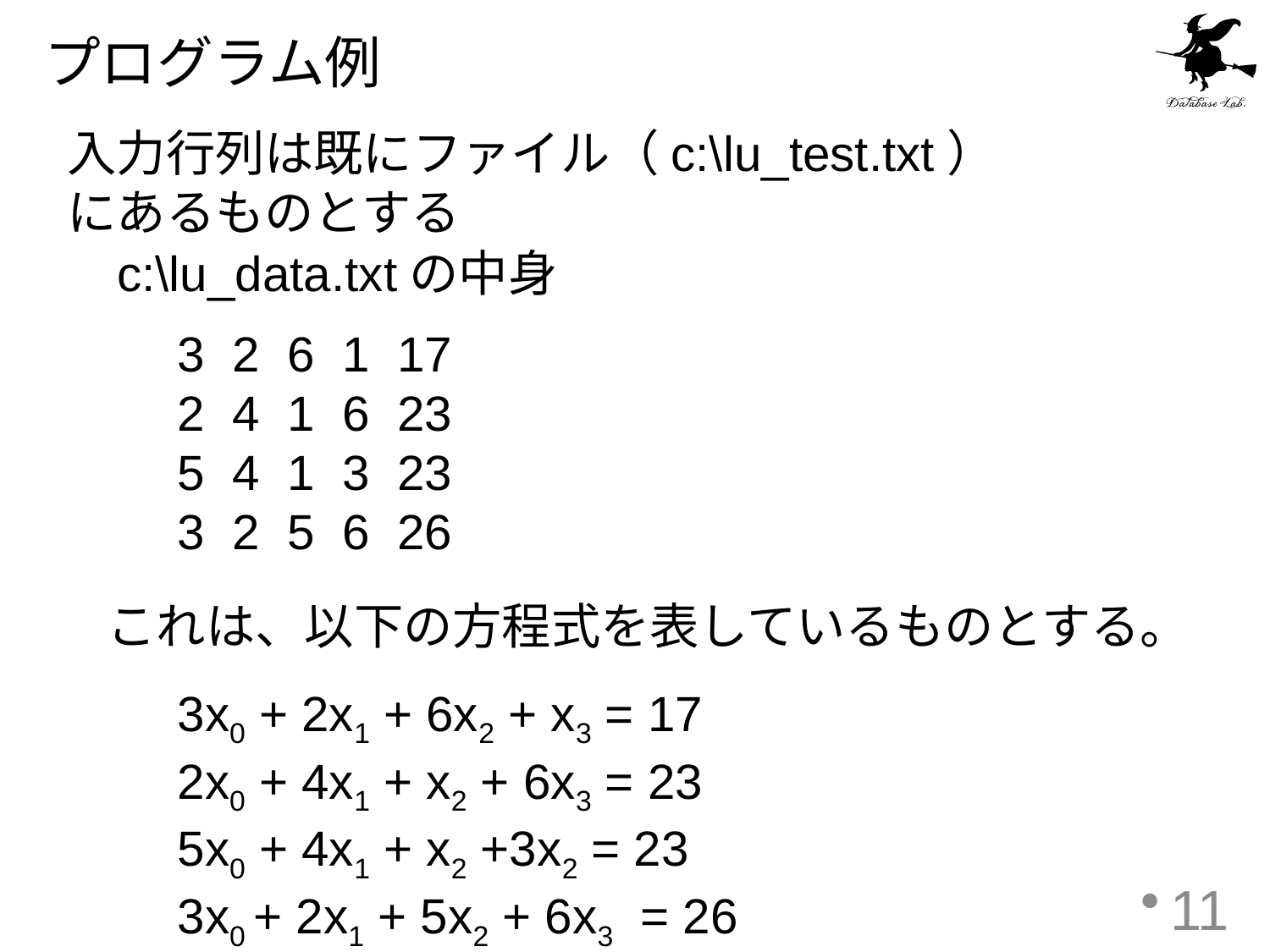

プログラム例
入力行列は既にファイル（c:\lu_test.txt）
にあるものとする
c:\lu_data.txtの中身
3  2  6  1  17
2  4  1  6  23
5  4  1  3  23
3  2  5  6  26
これは、以下の方程式を表しているものとする。
3x0 + 2x1 + 6x2 + x3 = 17
2x0 + 4x1 + x2 + 6x3 = 23
5x0 + 4x1 + x2 +3x2 = 23
3x0 + 2x1 + 5x2 + 6x3  = 26
11